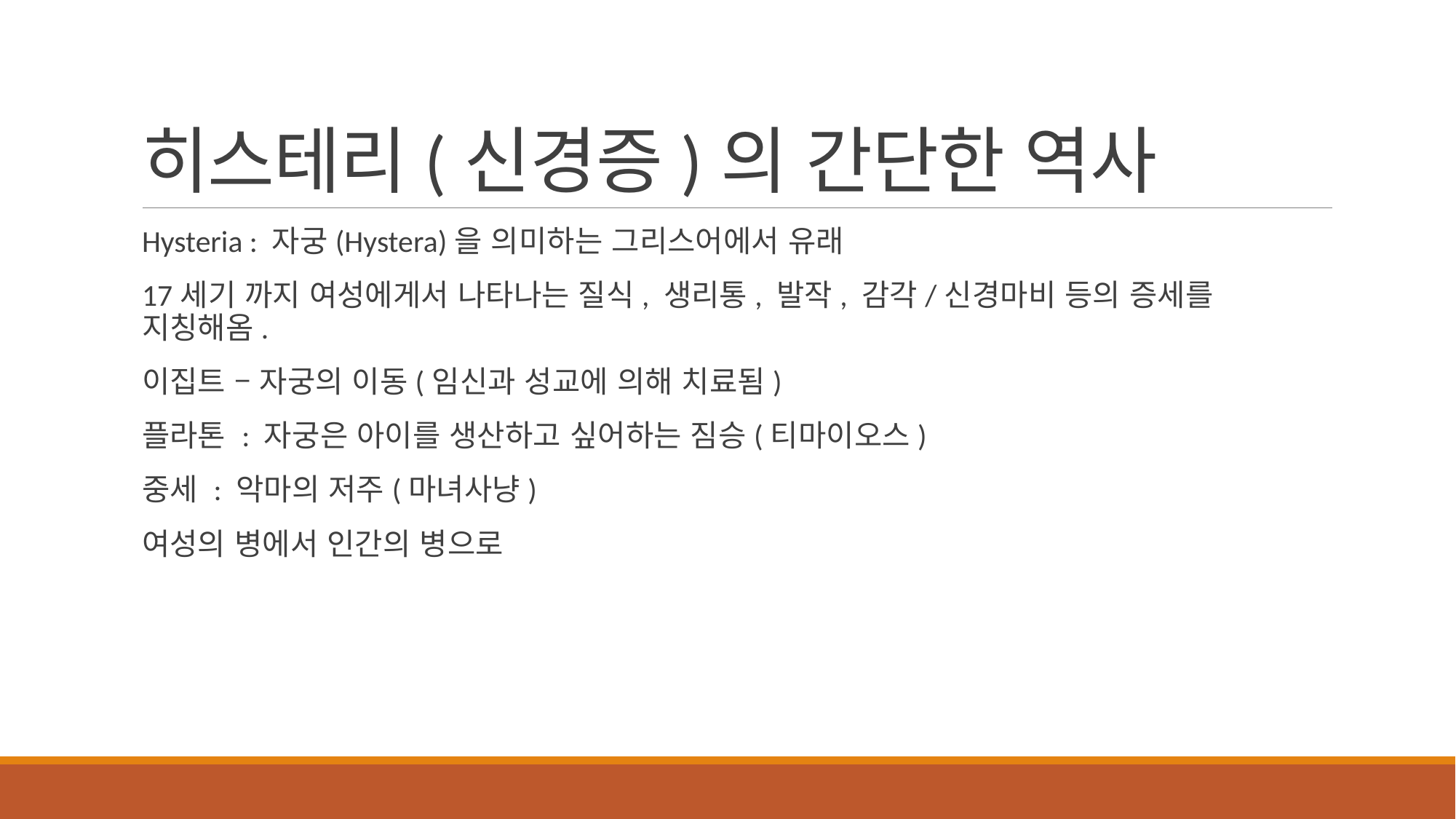

# 히스테리(신경증)의 간단한 역사
Hysteria : 자궁(Hystera)을 의미하는 그리스어에서 유래
17세기 까지 여성에게서 나타나는 질식, 생리통, 발작, 감각/신경마비 등의 증세를 지칭해옴.
이집트 – 자궁의 이동(임신과 성교에 의해 치료됨)
플라톤 : 자궁은 아이를 생산하고 싶어하는 짐승(티마이오스)
중세 : 악마의 저주(마녀사냥)
여성의 병에서 인간의 병으로